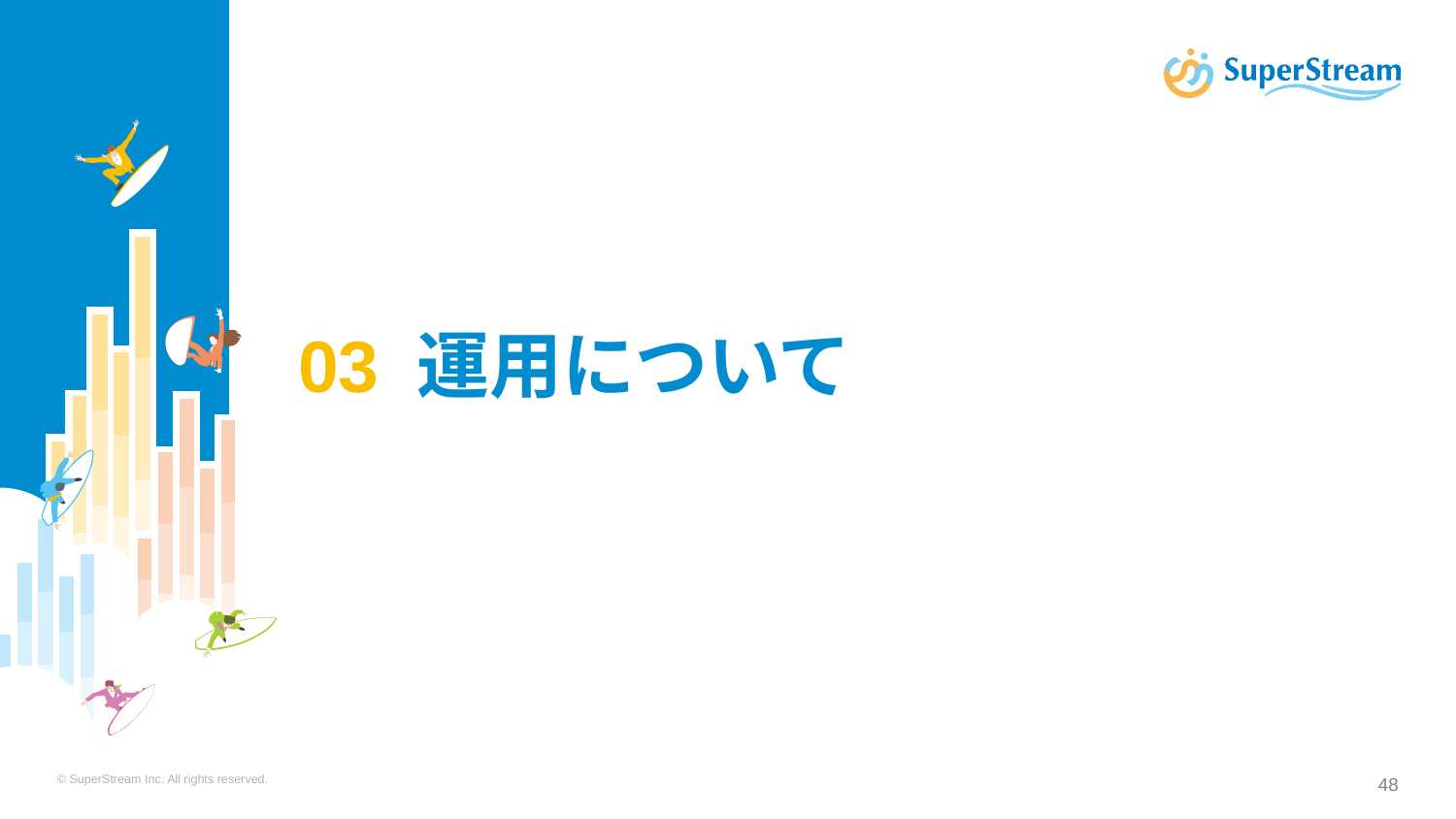

# 03 運用について
© SuperStream Inc. All rights reserved.
48